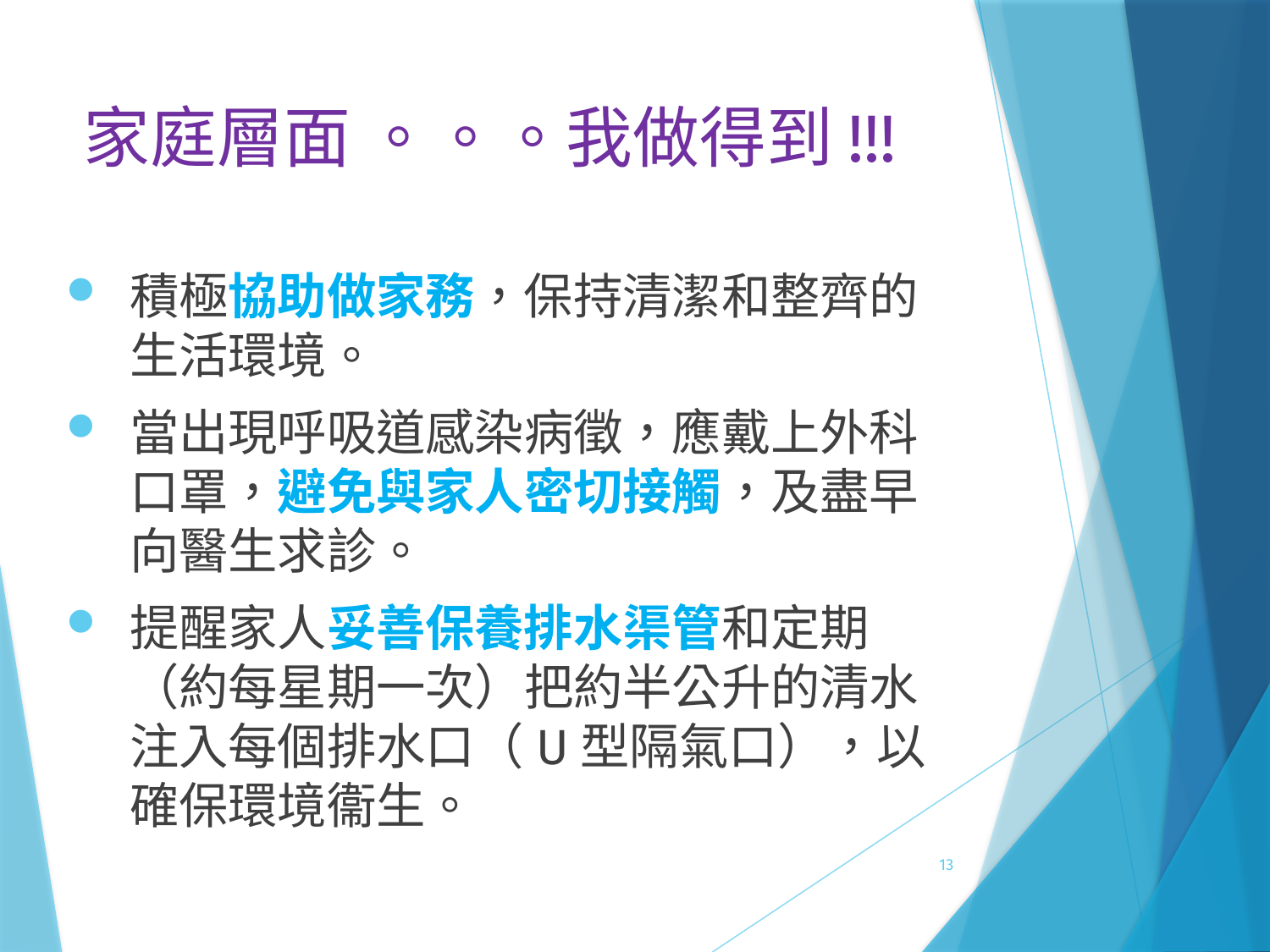

# 家庭層面 。。。我做得到!!!
積極協助做家務，保持清潔和整齊的生活環境。
當出現呼吸道感染病徵，應戴上外科口罩，避免與家人密切接觸，及盡早向醫生求診。
提醒家人妥善保養排水渠管和定期（約每星期一次）把約半公升的清水注入每個排水口（U型隔氣口），以確保環境衞生。

13